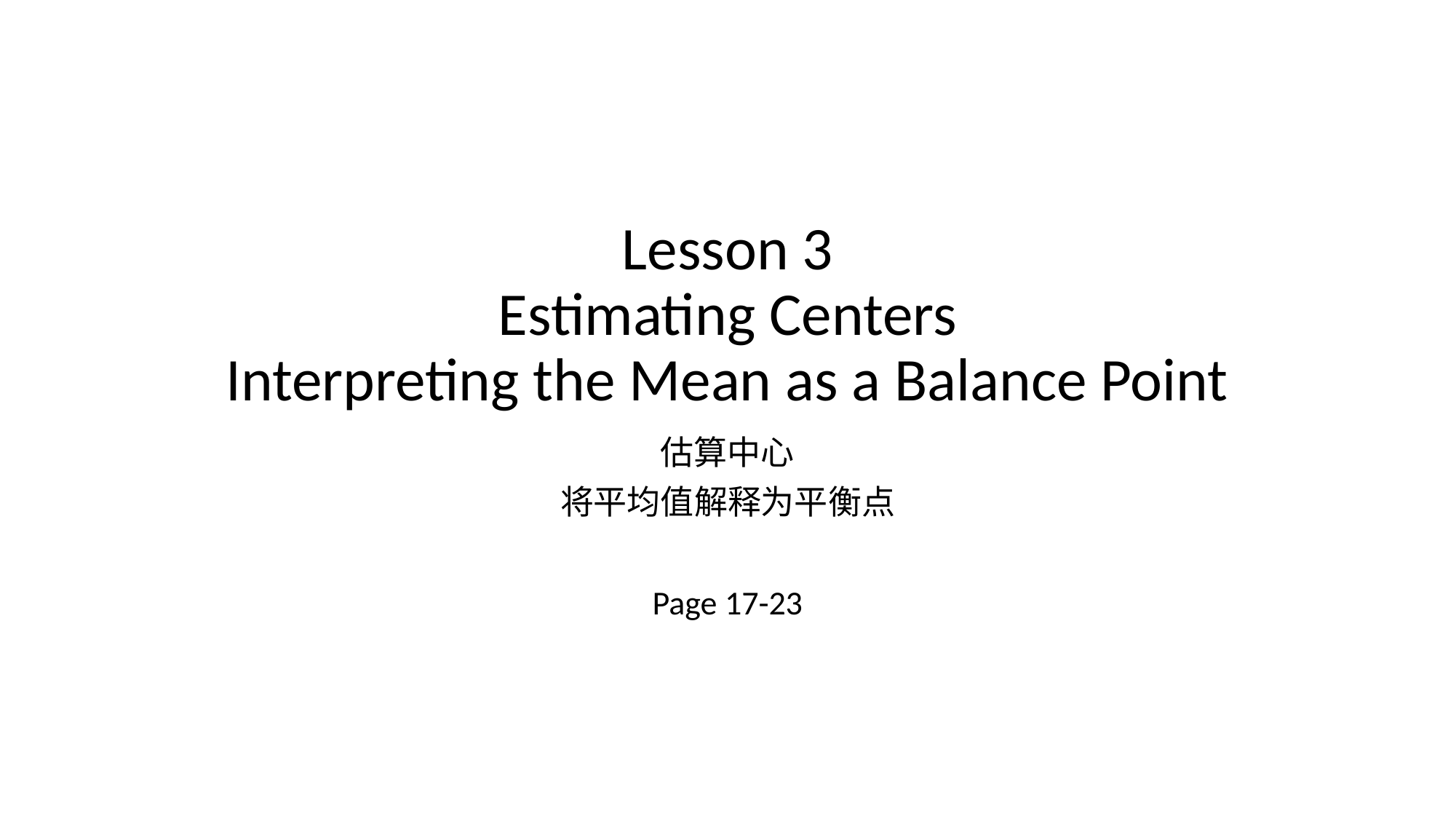

# Lesson 3 Estimating Centers Interpreting the Mean as a Balance Point
估算中心
将平均值解释为平衡点

Page 17-23